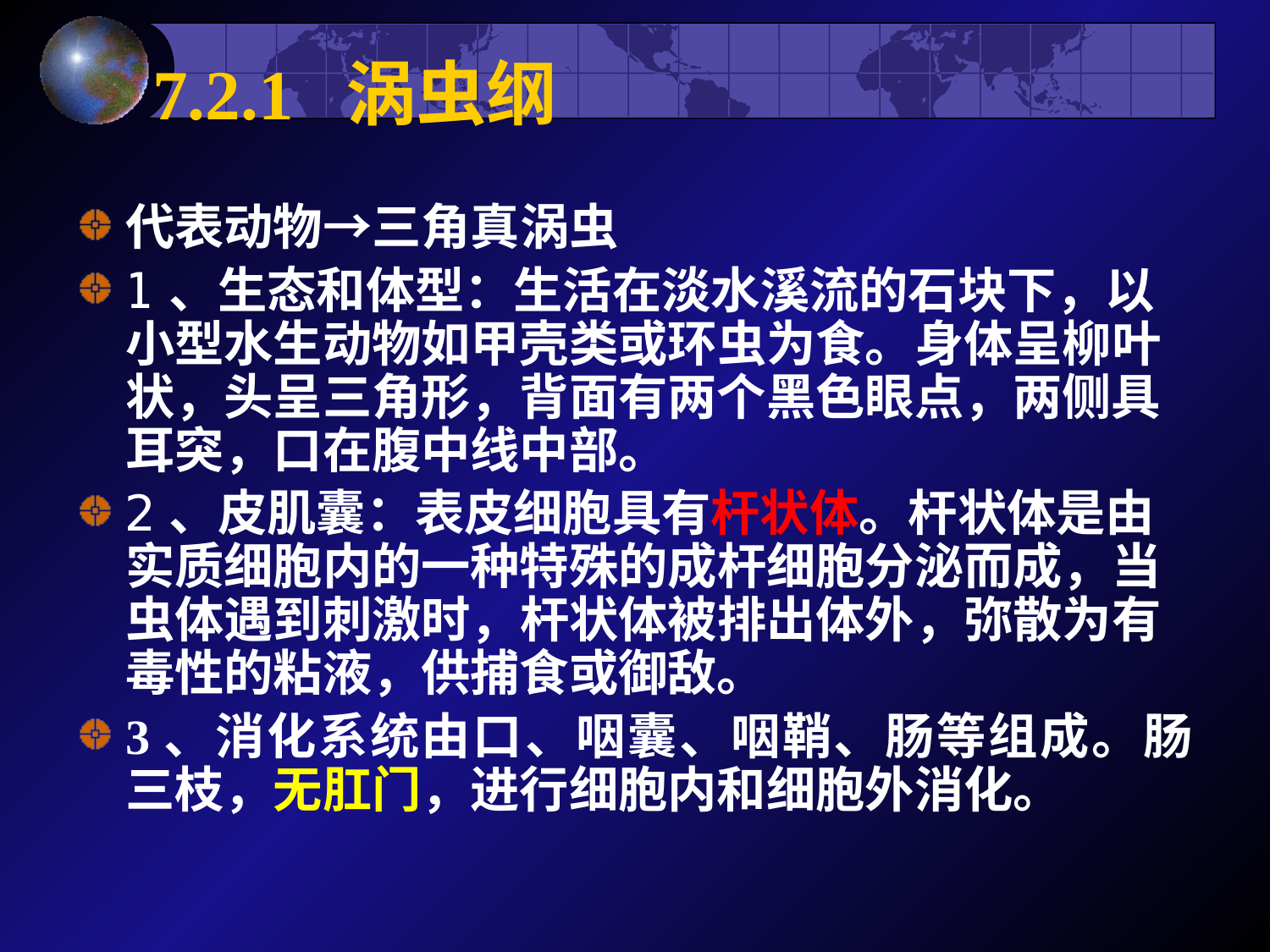

# 7.2.1  涡虫纲
代表动物→三角真涡虫
1、生态和体型：生活在淡水溪流的石块下，以小型水生动物如甲壳类或环虫为食。身体呈柳叶状，头呈三角形，背面有两个黑色眼点，两侧具耳突，口在腹中线中部。
2、皮肌囊：表皮细胞具有杆状体。杆状体是由实质细胞内的一种特殊的成杆细胞分泌而成，当虫体遇到刺激时，杆状体被排出体外，弥散为有毒性的粘液，供捕食或御敌。
3、消化系统由口、咽囊、咽鞘、肠等组成。肠三枝，无肛门，进行细胞内和细胞外消化。

7